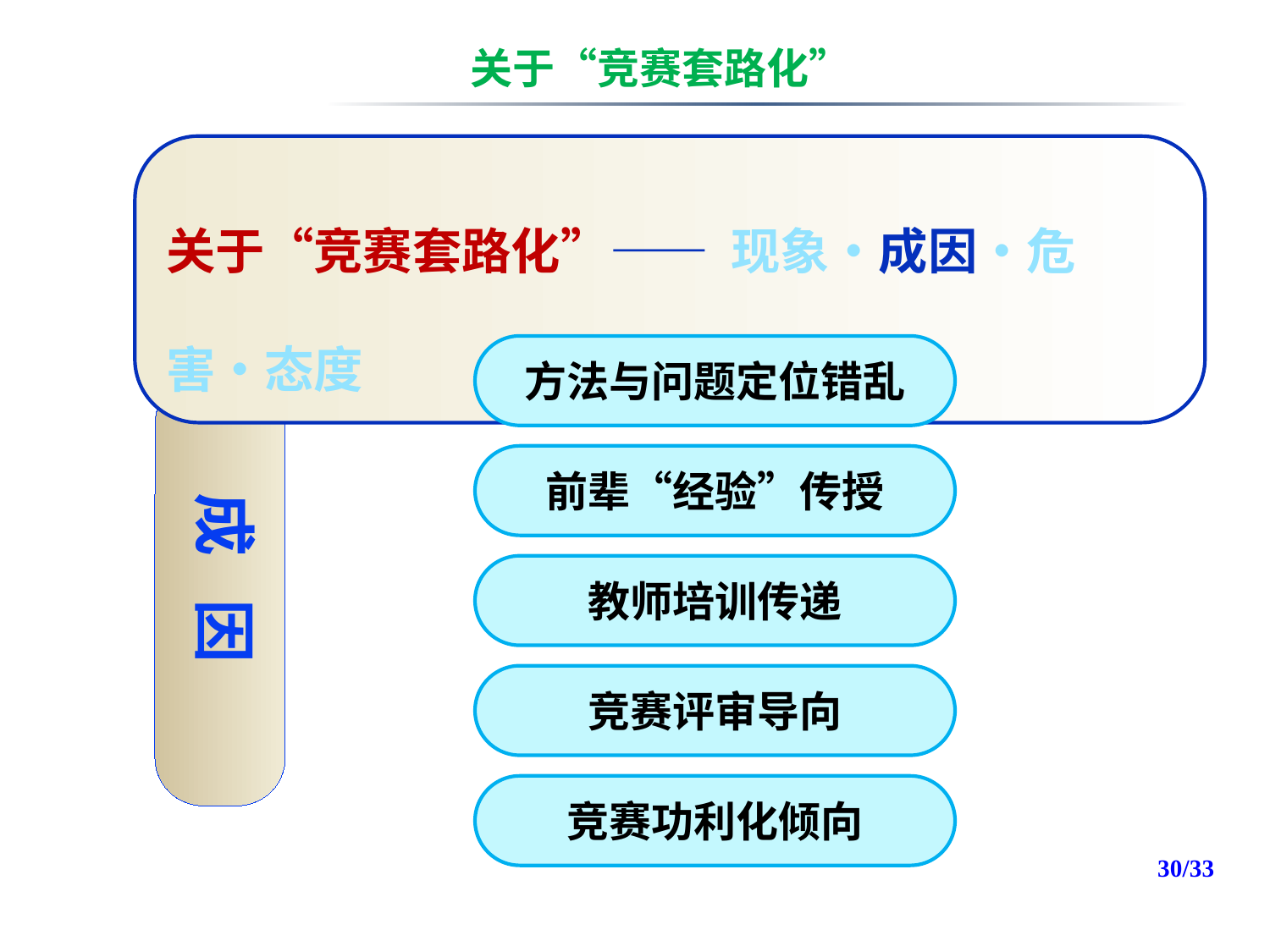

关于“竞赛套路化”
关于“竞赛套路化”——  现象•成因•危害•态度
方法与问题定位错乱

成   因
前辈“经验”传授
教师培训传递

竞赛评审导向
竞赛功利化倾向